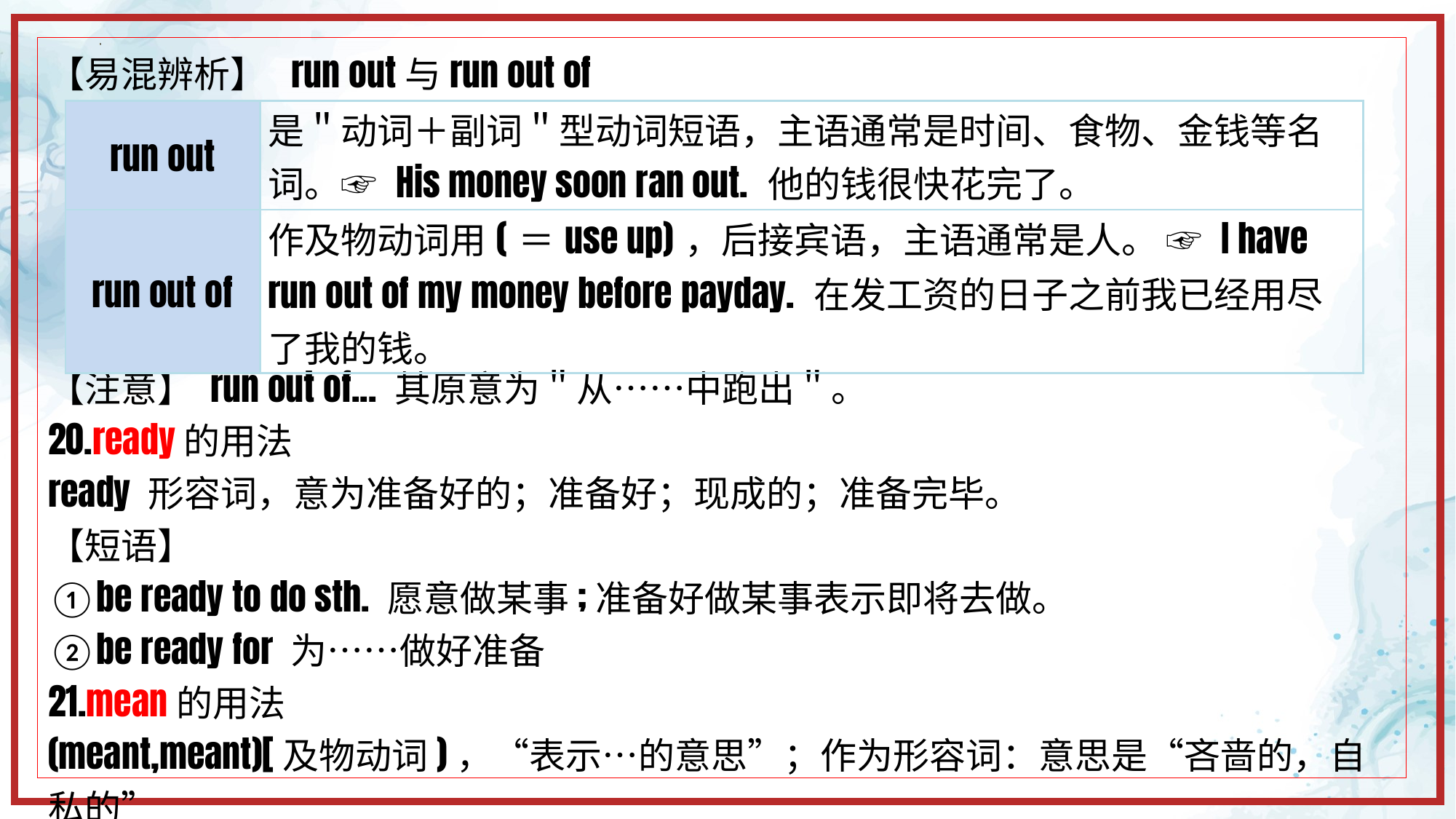

【易混辨析】  run out与run out of

【注意】 run out of... 其原意为＂从……中跑出＂。
20.ready的用法
ready 形容词，意为准备好的；准备好；现成的；准备完毕。
【短语】
①be ready to do sth. 愿意做某事;准备好做某事表示即将去做。
②be ready for 为……做好准备
21.mean的用法
(meant,meant)[及物动词)，“表示…的意思”；作为形容词：意思是“吝啬的，自私的”

| run out | 是＂动词＋副词＂型动词短语，主语通常是时间、食物、金钱等名词。☞ His money soon ran out. 他的钱很快花完了。 |
| --- | --- |
| run out of | 作及物动词用(＝use up)，后接宾语，主语通常是人。 ☞ I have run out of my money before payday. 在发工资的日子之前我已经用尽了我的钱。 |